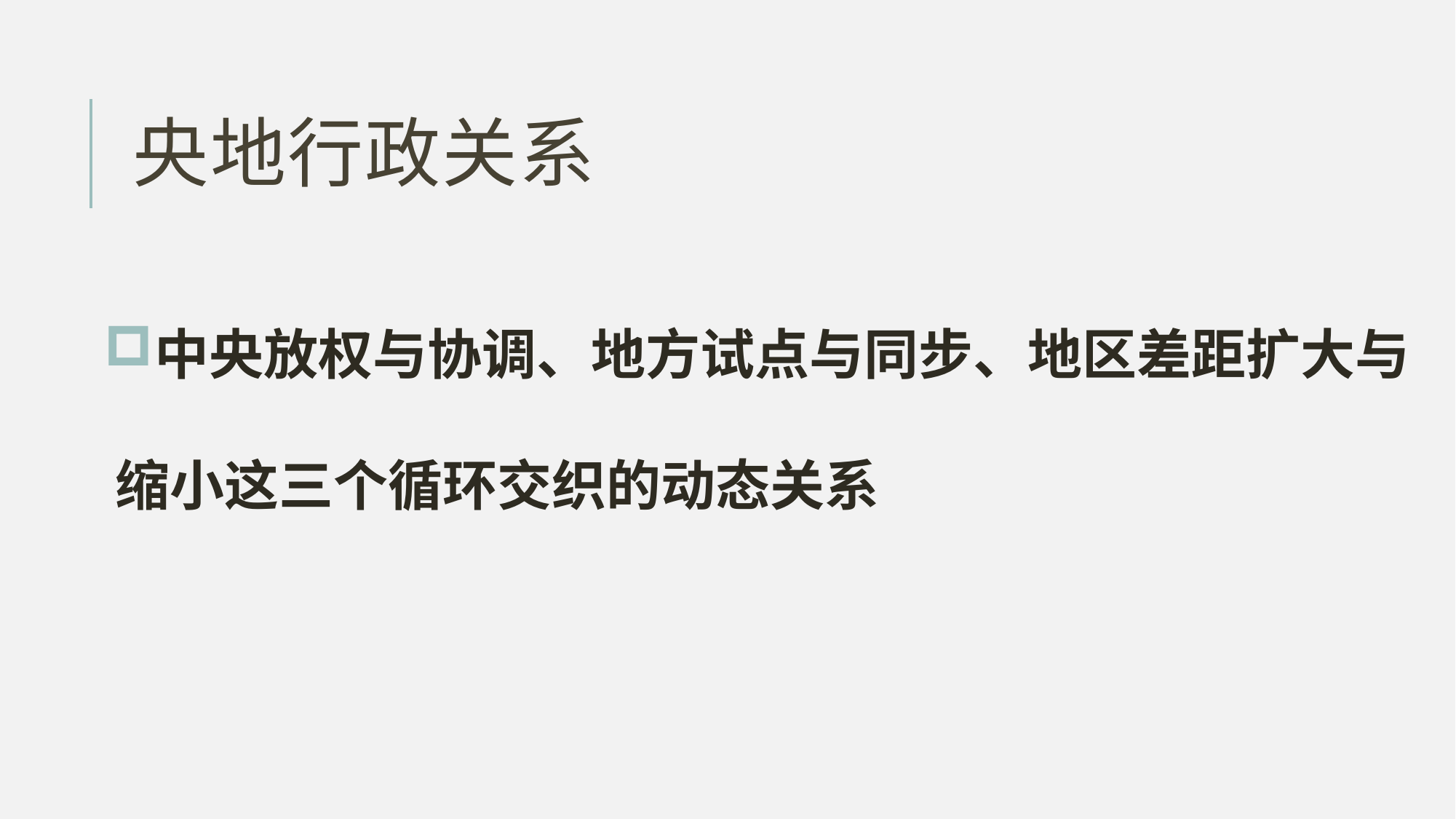

# 央地行政关系
中央放权与协调、地方试点与同步、地区差距扩大与缩小这三个循环交织的动态关系